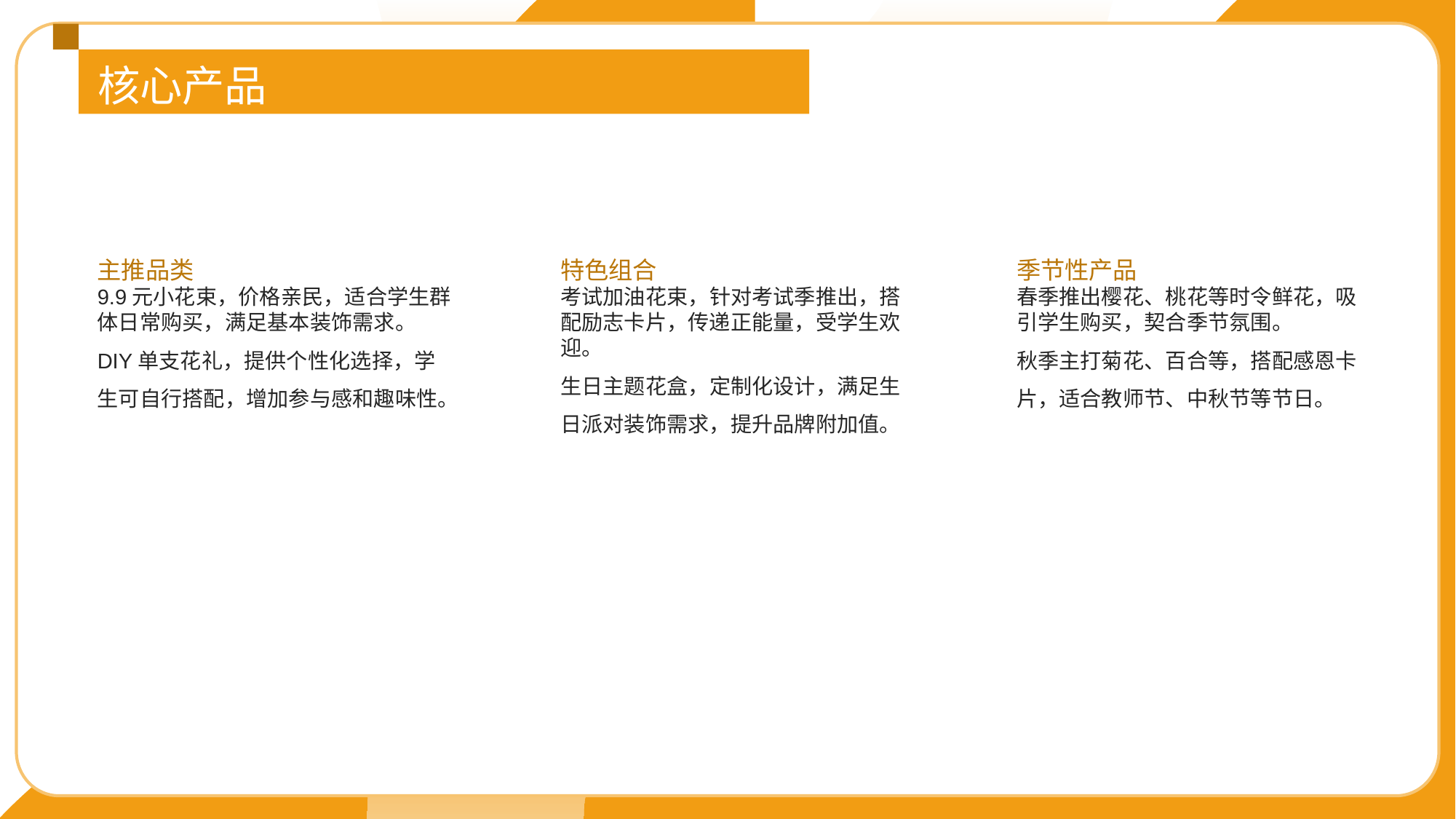

核心产品
主推品类
特色组合
季节性产品
9.9元小花束，价格亲民，适合学生群体日常购买，满足基本装饰需求。
DIY单支花礼，提供个性化选择，学生可自行搭配，增加参与感和趣味性。
考试加油花束，针对考试季推出，搭配励志卡片，传递正能量，受学生欢迎。
生日主题花盒，定制化设计，满足生日派对装饰需求，提升品牌附加值。
春季推出樱花、桃花等时令鲜花，吸引学生购买，契合季节氛围。
秋季主打菊花、百合等，搭配感恩卡片，适合教师节、中秋节等节日。